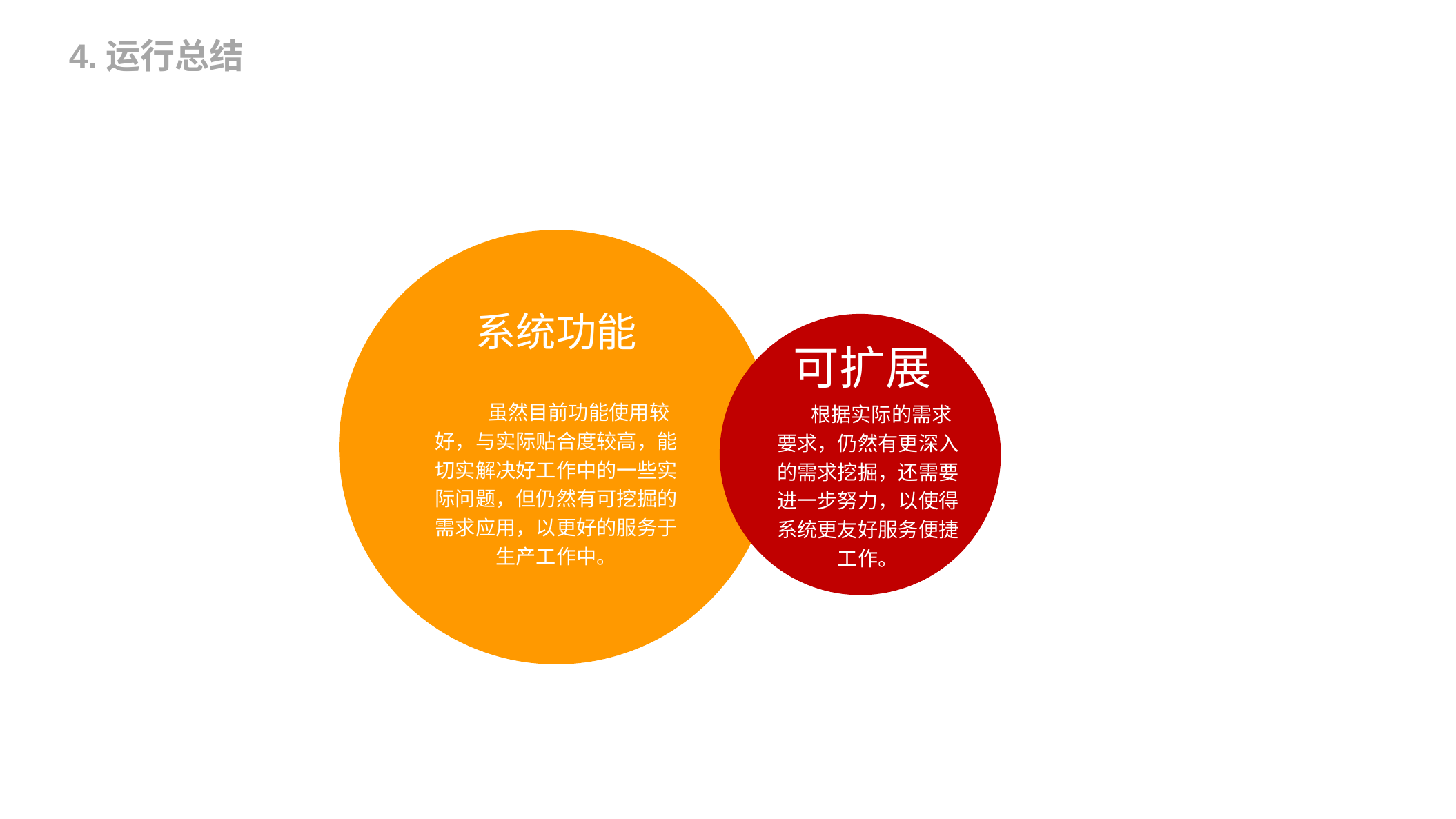

4.运行总结

系统功能
         虽然目前功能使用较好，与实际贴合度较高，能切实解决好工作中的一些实际问题，但仍然有可挖掘的需求应用，以更好的服务于生产工作中。

可扩展
     根据实际的需求要求，仍然有更深入的需求挖掘，还需要进一步努力，以使得系统更友好服务便捷工作。